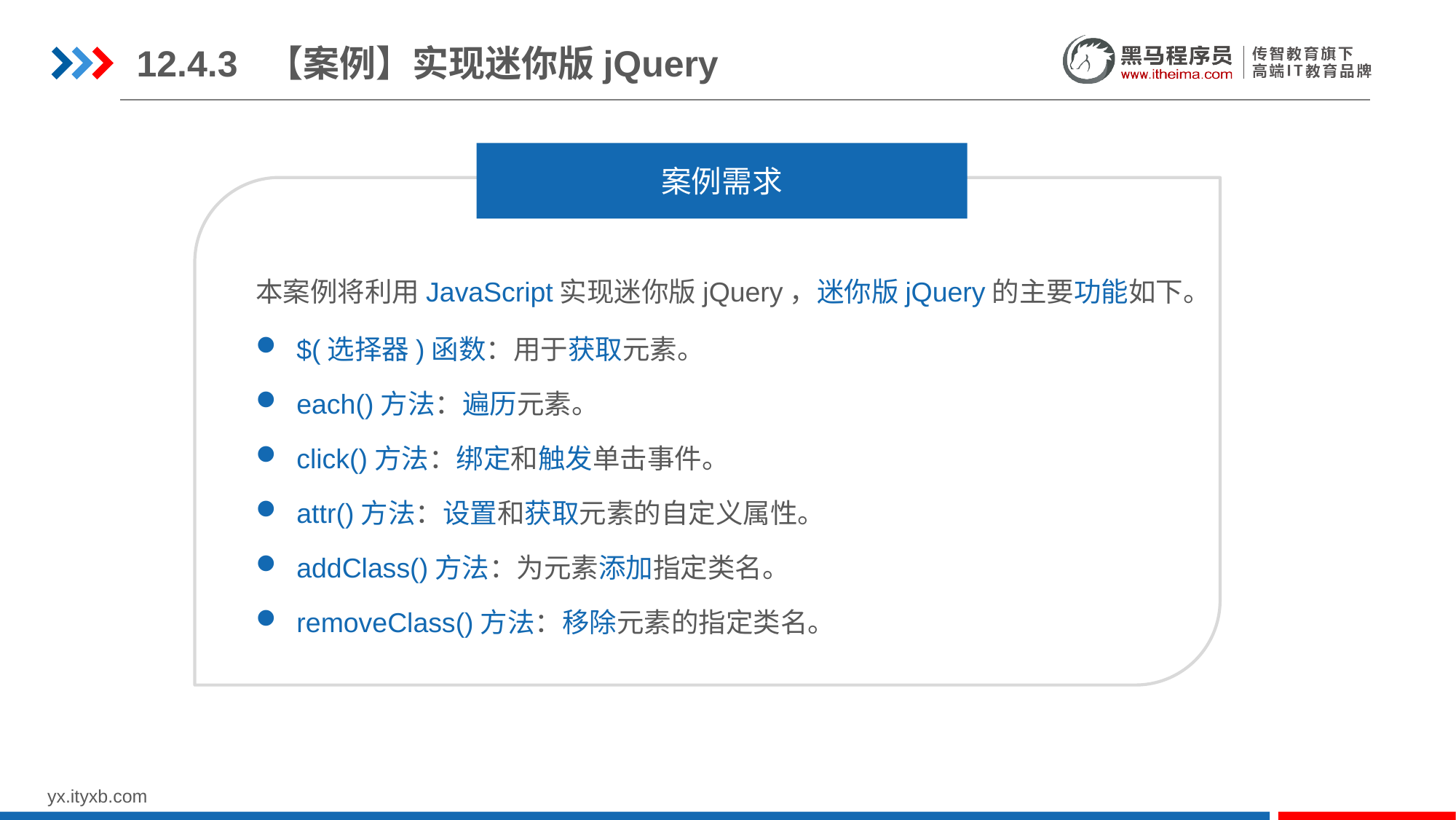

12.4.3  【案例】实现迷你版jQuery
案例需求

本案例将利用JavaScript实现迷你版jQuery，迷你版jQuery的主要功能如下。

$(选择器)函数：用于获取元素。

each()方法：遍历元素。

click()方法：绑定和触发单击事件。

attr()方法：设置和获取元素的自定义属性。

addClass()方法：为元素添加指定类名。

removeClass()方法：移除元素的指定类名。